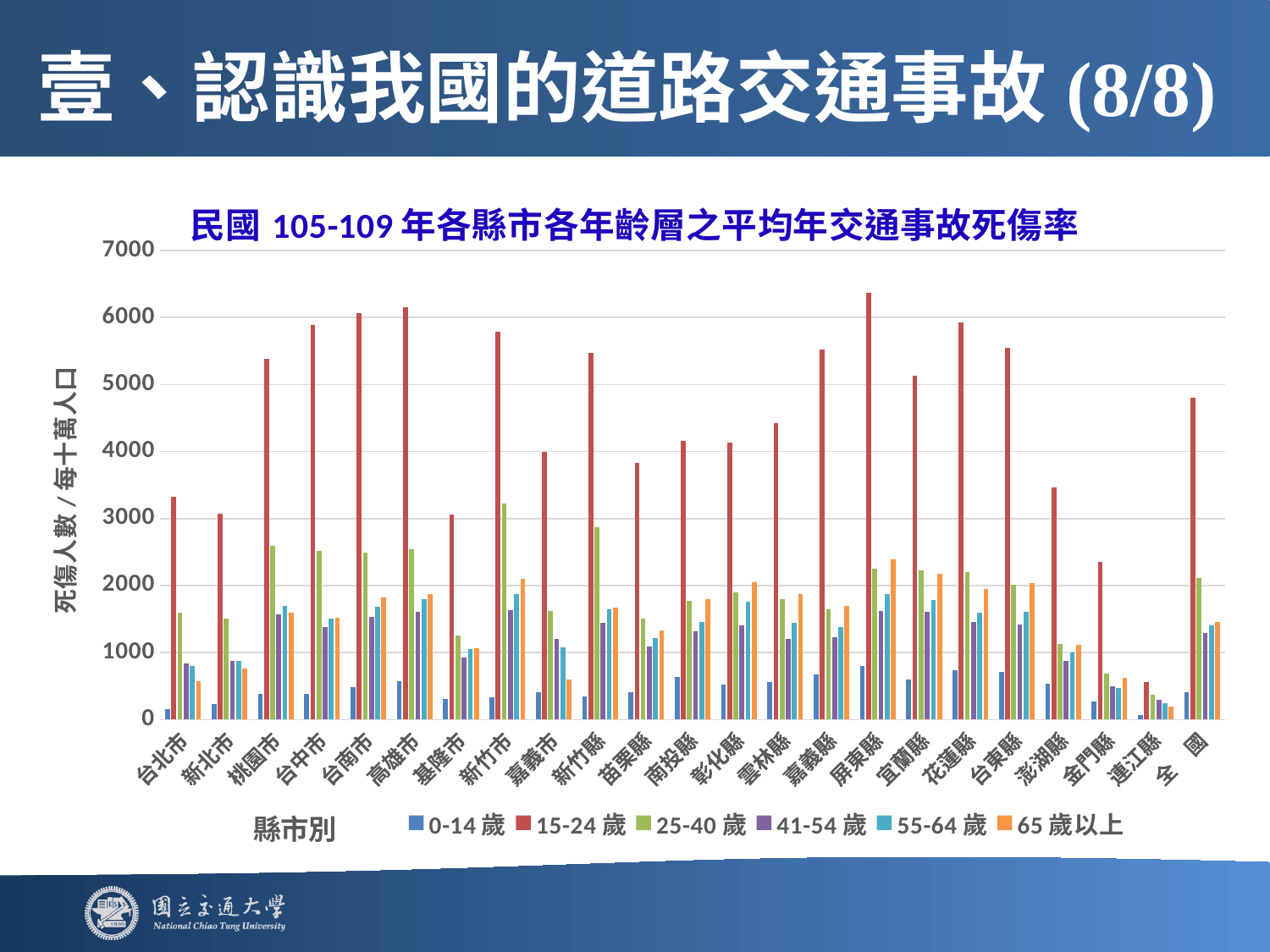

# 壹、認識我國的道路交通事故(8/8)

### Chart: 民國105-109年各縣市各年齡層之平均年交通事故死傷率

| Category | 0-14歲 | 15-24歲 | 25-40歲 | 41-54歲 | 55-64歲 | 65歲以上 |
|---|---|---|---|---|---|---|
| 台北市 | 151.0 | 3321.0 | 1601.0 | 842.0 | 800.0 | 568.0 |
| 新北市 | 234.0 | 3073.0 | 1513.0 | 875.0 | 881.0 | 764.0 |
| 桃園市 | 378.0 | 5382.0 | 2592.0 | 1573.0 | 1703.0 | 1599.0 |
| 台中市 | 381.0 | 5889.0 | 2517.0 | 1377.0 | 1512.0 | 1519.0 |
| 台南市 | 490.0 | 6071.0 | 2492.0 | 1529.0 | 1687.0 | 1827.0 |
| 高雄市 | 569.0 | 6157.0 | 2539.0 | 1607.0 | 1798.0 | 1876.0 |
| 基隆市 | 311.0 | 3058.0 | 1259.0 | 924.0 | 1049.0 | 1064.0 |
| 新竹市 | 337.0 | 5790.0 | 3230.0 | 1633.0 | 1878.0 | 2104.0 |
| 嘉義市 | 412.0 | 4000.0 | 1626.0 | 1205.0 | 1072.0 | 592.0 |
| 新竹縣 | 351.0 | 5468.0 | 2870.0 | 1448.0 | 1652.0 | 1672.0 |
| 苗栗縣 | 405.0 | 3829.0 | 1507.0 | 1090.0 | 1211.0 | 1334.0 |
| 南投縣 | 636.0 | 4155.0 | 1767.0 | 1320.0 | 1451.0 | 1802.0 |
| 彰化縣 | 524.0 | 4131.0 | 1897.0 | 1407.0 | 1755.0 | 2045.0 |
| 雲林縣 | 561.0 | 4428.0 | 1798.0 | 1210.0 | 1442.0 | 1879.0 |
| 嘉義縣 | 668.0 | 5518.0 | 1645.0 | 1227.0 | 1380.0 | 1696.0 |
| 屏東縣 | 802.0 | 6372.0 | 2253.0 | 1623.0 | 1868.0 | 2389.0 |
| 宜蘭縣 | 604.0 | 5129.0 | 2230.0 | 1602.0 | 1787.0 | 2171.0 |
| 花蓮縣 | 738.0 | 5932.0 | 2204.0 | 1451.0 | 1593.0 | 1954.0 |
| 台東縣 | 709.0 | 5546.0 | 2013.0 | 1418.0 | 1610.0 | 2034.0 |
| 澎湖縣 | 539.0 | 3462.0 | 1129.0 | 872.0 | 1003.0 | 1113.0 |
| 金門縣 | 274.0 | 2355.0 | 683.0 | 494.0 | 467.0 | 625.0 |
| 連江縣 | 65.0 | 557.0 | 369.0 | 294.0 | 244.0 | 190.0 |
| 全    國 | 406.0 | 4805.0 | 2119.0 | 1293.0 | 1400.0 | 1452.0 |